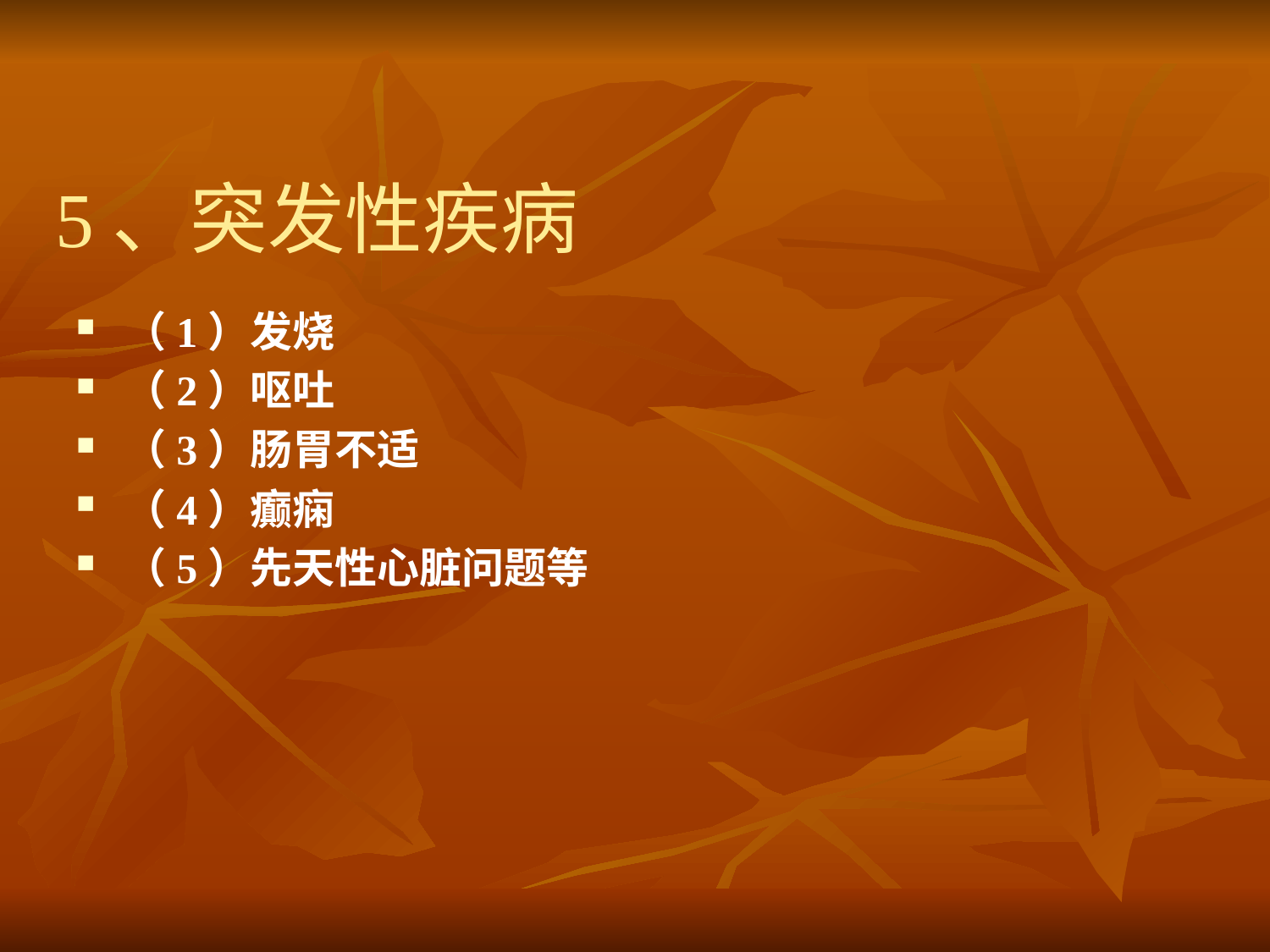

# 5、突发性疾病

（1）发烧
（2）呕吐
（3）肠胃不适
（4）癫痫
（5）先天性心脏问题等